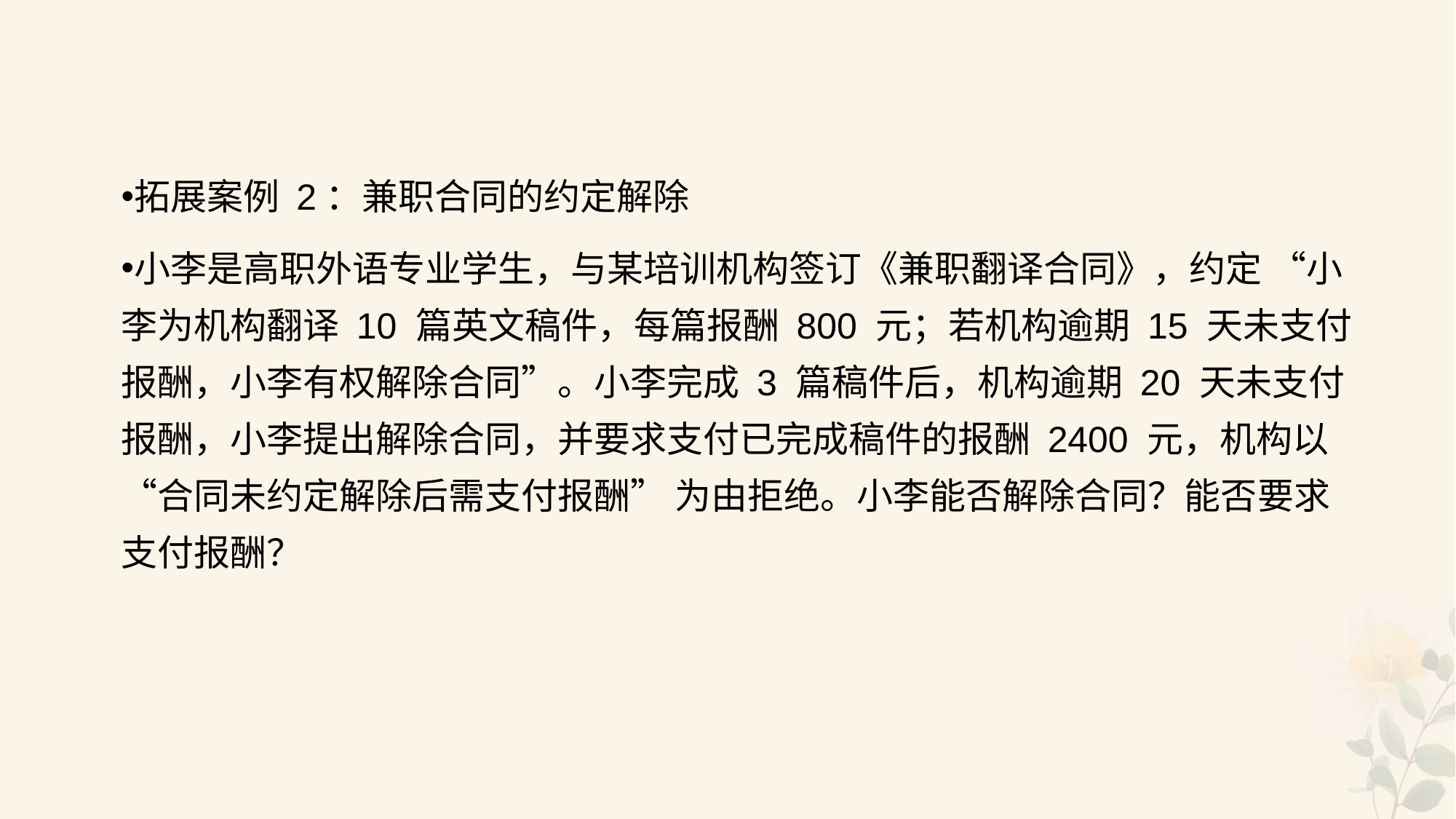

#
拓展案例 2：兼职合同的约定解除
小李是高职外语专业学生，与某培训机构签订《兼职翻译合同》，约定 “小李为机构翻译 10 篇英文稿件，每篇报酬 800 元；若机构逾期 15 天未支付报酬，小李有权解除合同”。小李完成 3 篇稿件后，机构逾期 20 天未支付报酬，小李提出解除合同，并要求支付已完成稿件的报酬 2400 元，机构以 “合同未约定解除后需支付报酬” 为由拒绝。小李能否解除合同？能否要求支付报酬？